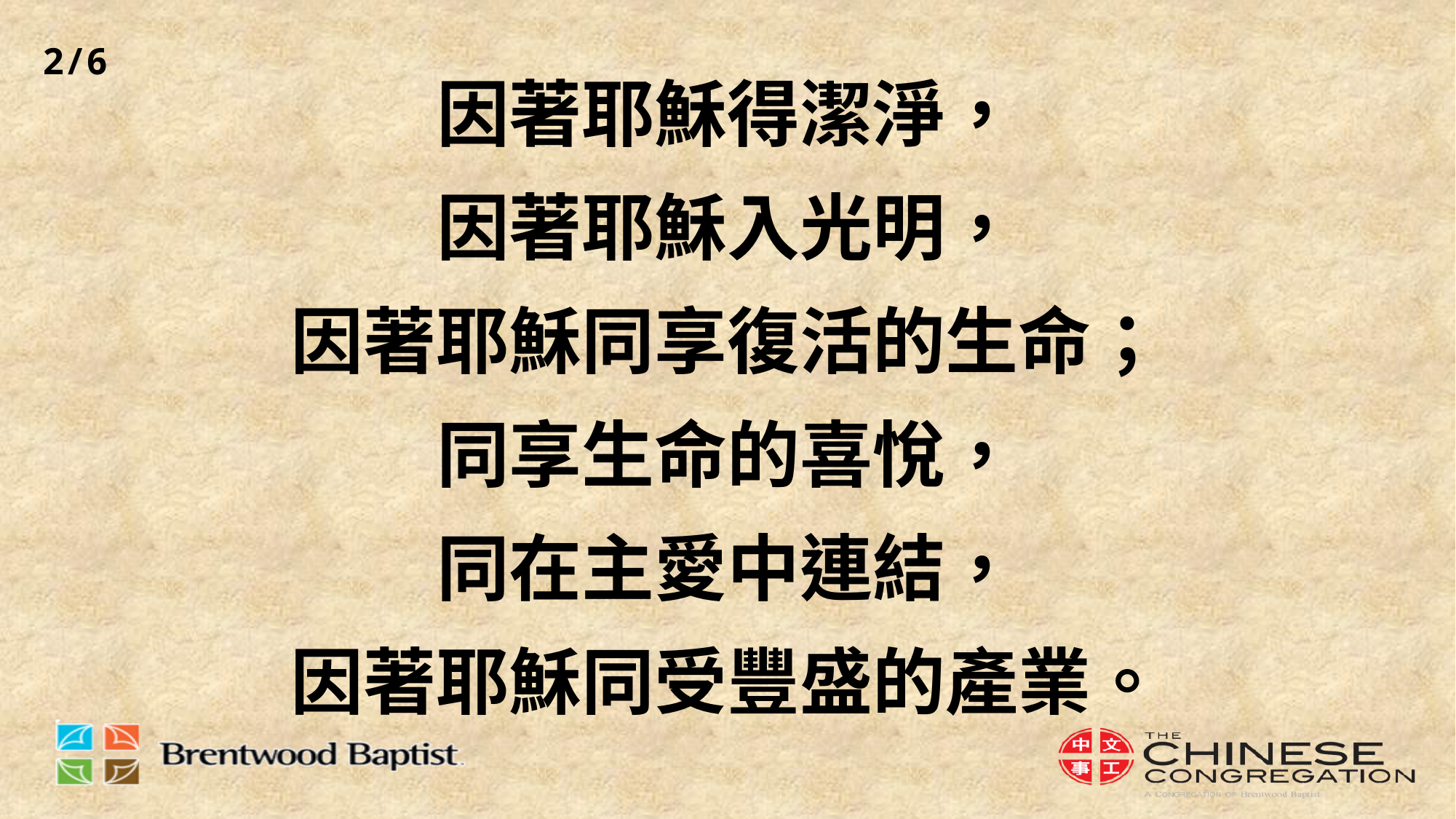

2/6
# 因著耶穌得潔淨， 因著耶穌入光明， 因著耶穌同享復活的生命； 同享生命的喜悅， 同在主愛中連結， 因著耶穌同受豐盛的產業。